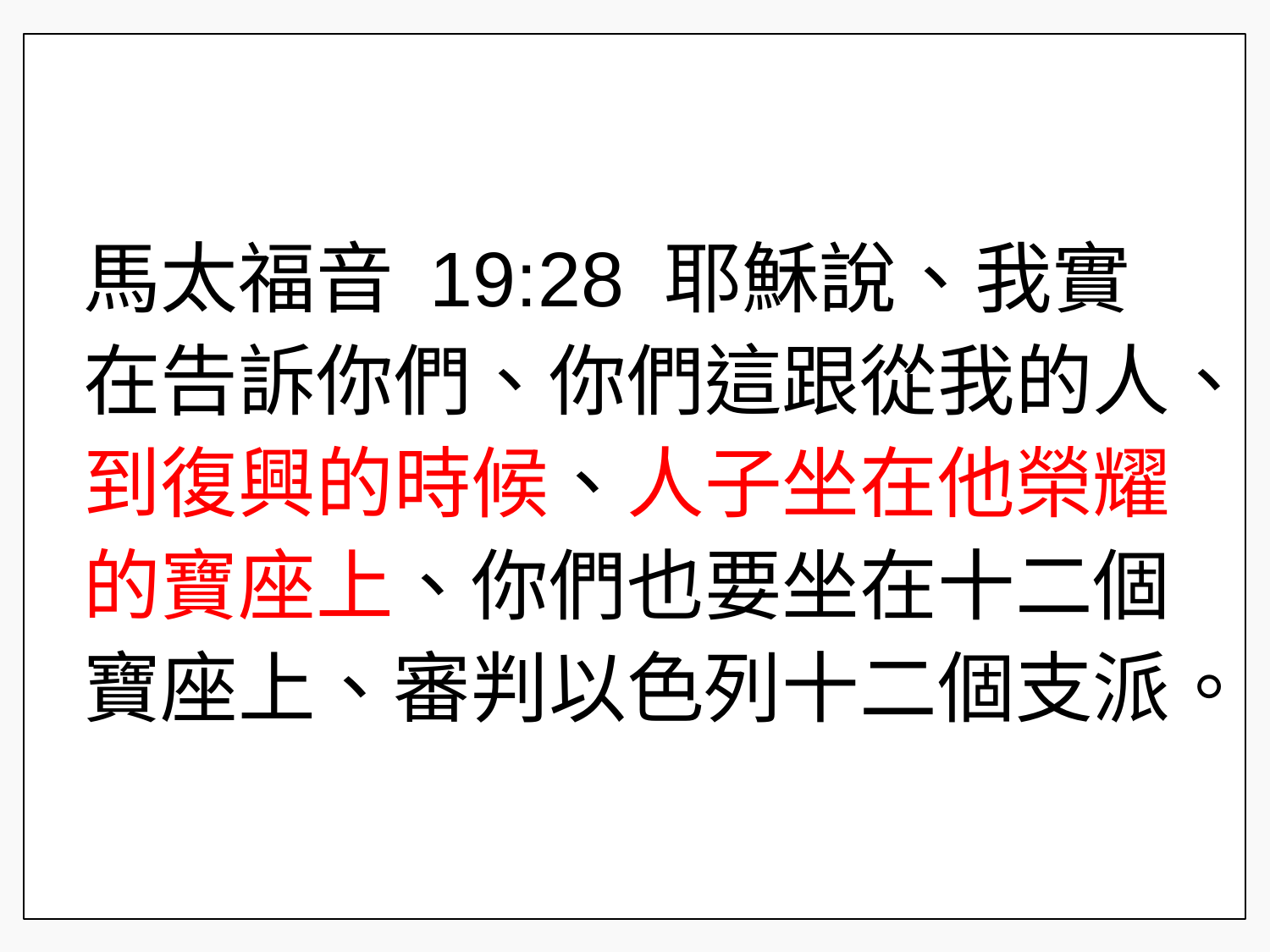

馬太福音 19:28 耶穌說、我實在告訴你們、你們這跟從我的人、到復興的時候、人子坐在他榮耀的寶座上、你們也要坐在十二個寶座上、審判以色列十二個支派。